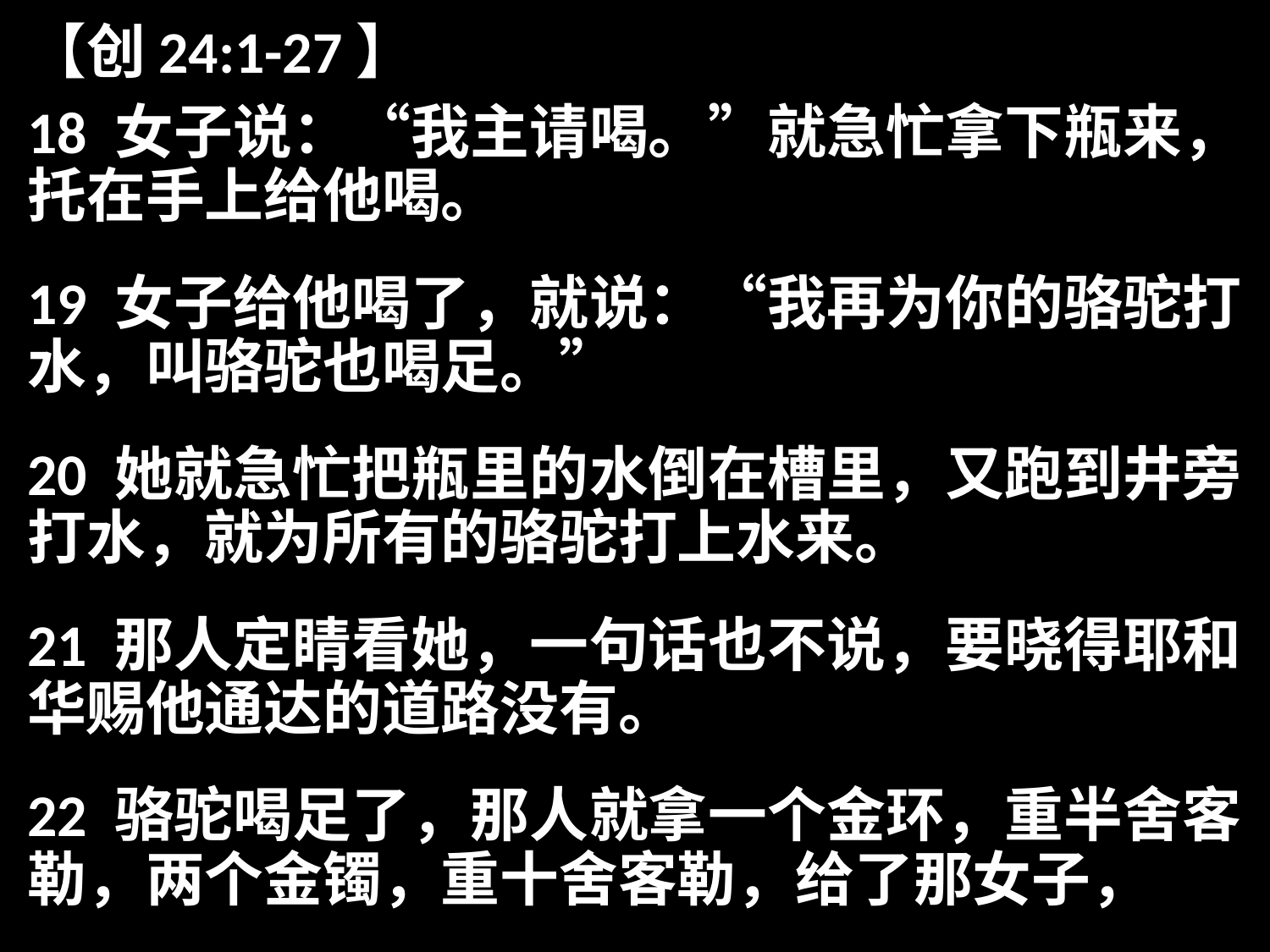

【创24:1-27】
18 女子说：“我主请喝。”就急忙拿下瓶来，托在手上给他喝。

19 女子给他喝了，就说：“我再为你的骆驼打水，叫骆驼也喝足。”

20 她就急忙把瓶里的水倒在槽里，又跑到井旁打水，就为所有的骆驼打上水来。

21 那人定睛看她，一句话也不说，要晓得耶和华赐他通达的道路没有。

22 骆驼喝足了，那人就拿一个金环，重半舍客勒，两个金镯，重十舍客勒，给了那女子，